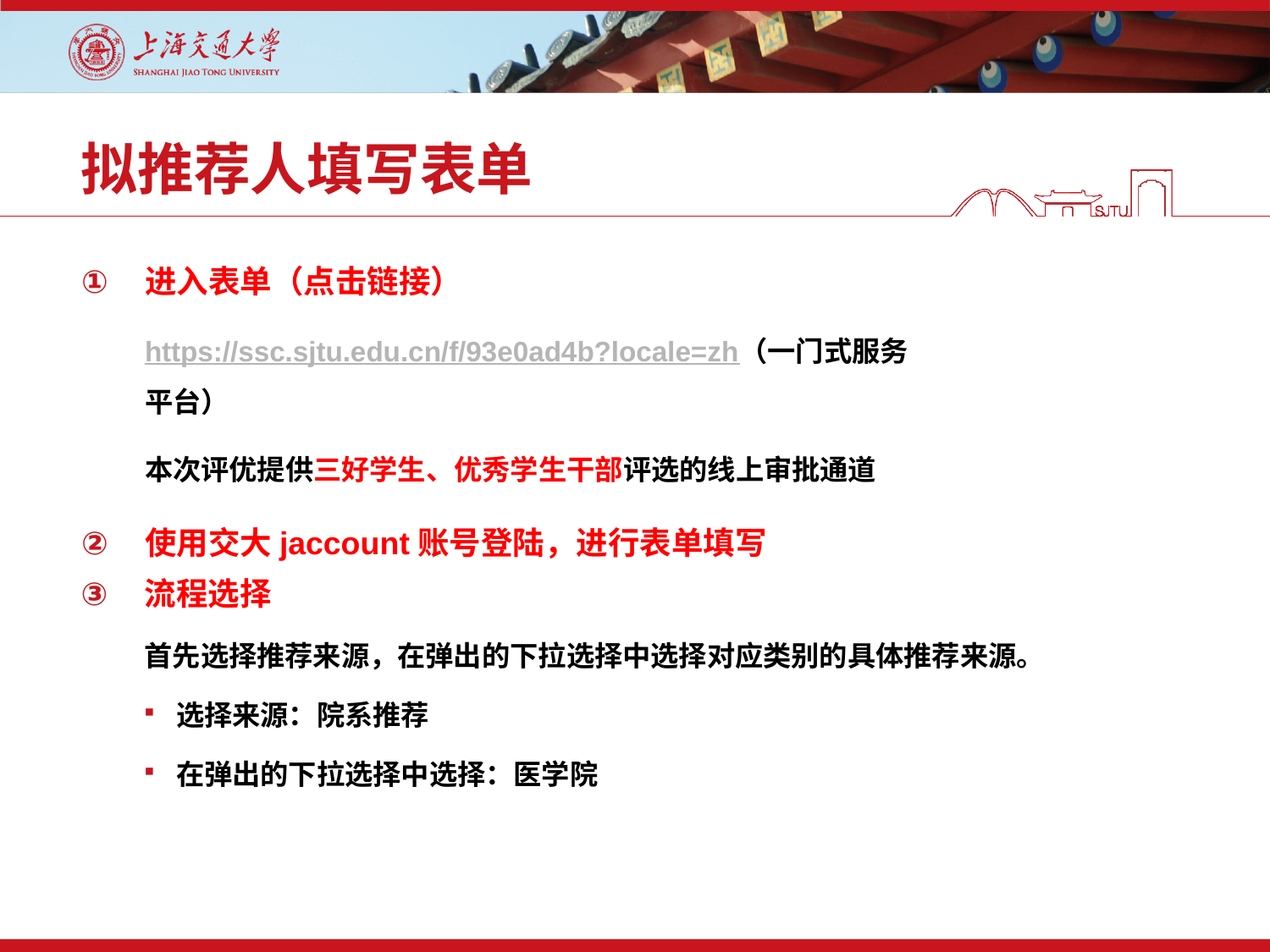

# 拟推荐人填写表单

进入表单（点击链接）
https://ssc.sjtu.edu.cn/f/93e0ad4b?locale=zh（一门式服务平台）
本次评优提供三好学生、优秀学生干部评选的线上审批通道
使用交大jaccount账号登陆，进行表单填写

流程选择
首先选择推荐来源，在弹出的下拉选择中选择对应类别的具体推荐来源。
选择来源：院系推荐
在弹出的下拉选择中选择：医学院